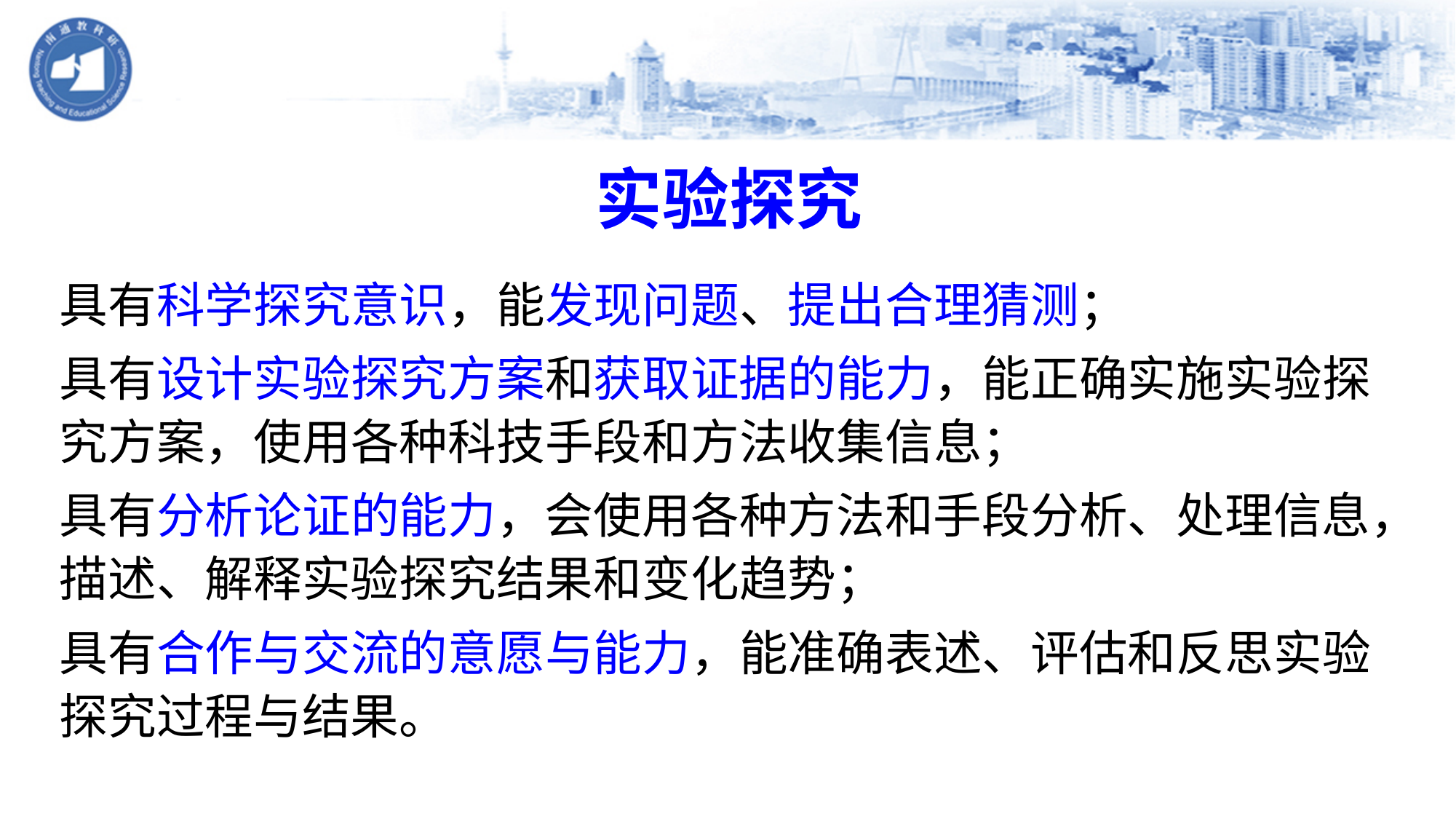

# 实验探究
具有科学探究意识，能发现问题、提出合理猜测；
具有设计实验探究方案和获取证据的能力，能正确实施实验探究方案，使用各种科技手段和方法收集信息；
具有分析论证的能力，会使用各种方法和手段分析、处理信息，描述、解释实验探究结果和变化趋势；
具有合作与交流的意愿与能力，能准确表述、评估和反思实验探究过程与结果。